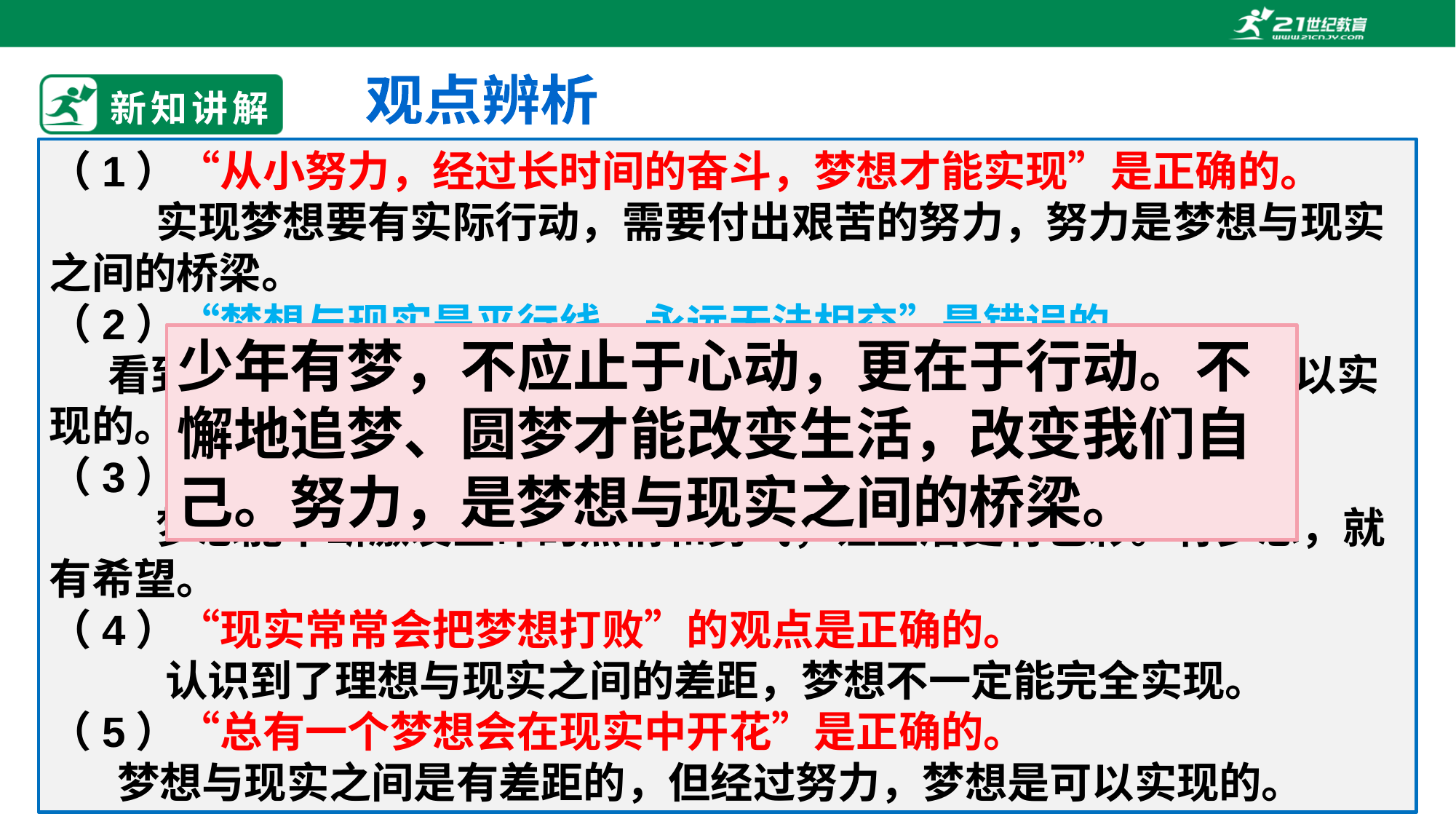

新知讲解
观点辨析
（1）“从小努力，经过长时间的奋斗，梦想才能实现”是正确的。
          实现梦想要有实际行动，需要付出艰苦的努力，努力是梦想与现实之间的桥梁。
（2）“梦想与现实是平行线，永远无法相交”是错误的。
     看到了理想与现实的差距，没有认识到经过努力奋斗，梦想是可以实现的。
（3）“梦想即使实现不了，也能引领方向”的观点是正确的。
          梦想能不断激发生命的热情和勇气，让生活更有色彩。有梦想，就有希望。
（4）“现实常常会把梦想打败”的观点是正确的。
           认识到了理想与现实之间的差距，梦想不一定能完全实现。
（5）“总有一个梦想会在现实中开花”是正确的。
      梦想与现实之间是有差距的，但经过努力，梦想是可以实现的。
少年有梦，不应止于心动，更在于行动。不懈地追梦、圆梦才能改变生活，改变我们自己。努力，是梦想与现实之间的桥梁。